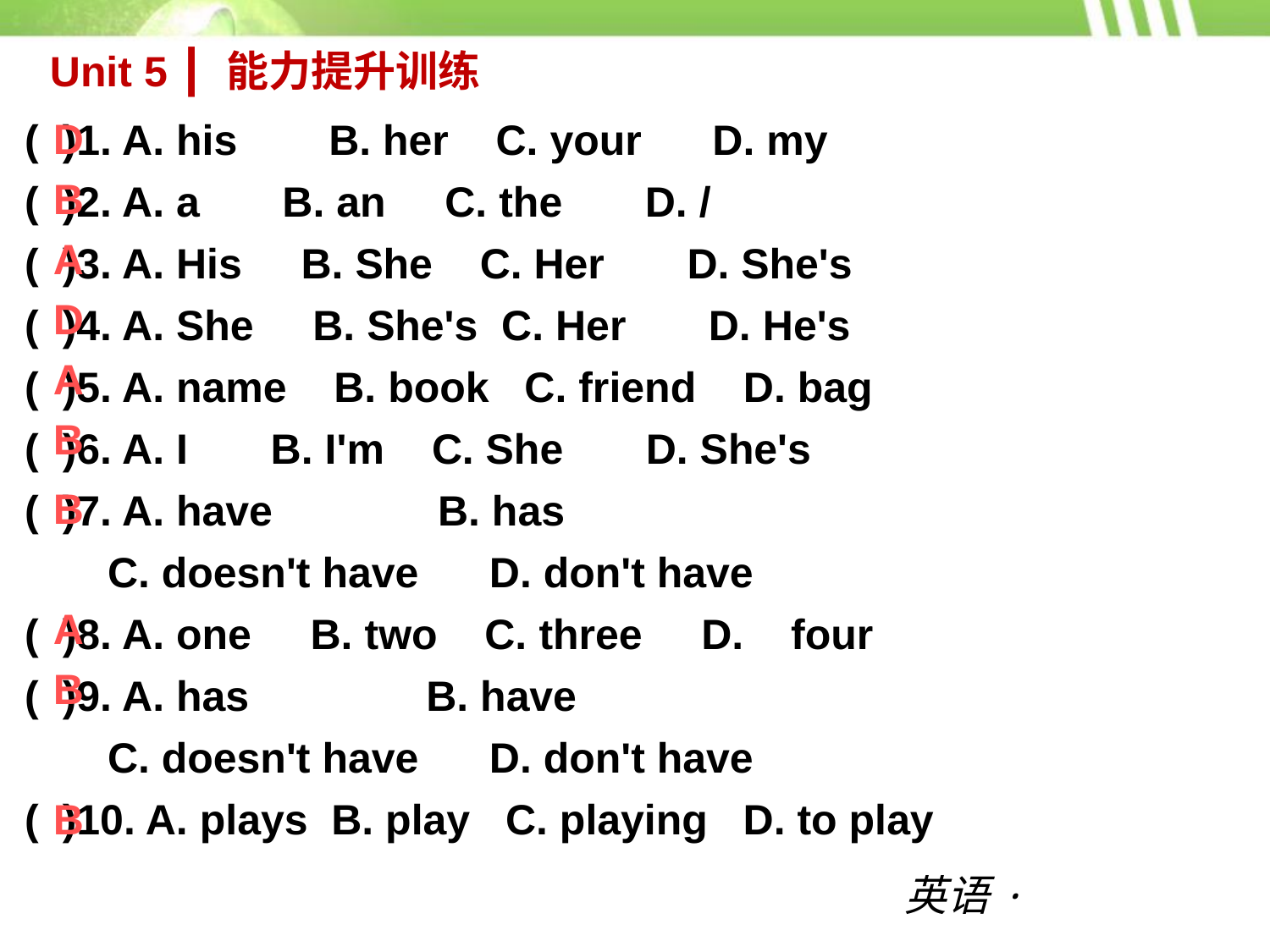

Unit 5 ┃ 能力提升训练
(  )1. A. his　   B. her    C. your      D. my
(  )2. A. a       B. an     C. the       D. /
(  )3. A. His     B. She    C. Her       D. She's
(  )4. A. She     B. She's  C. Her       D. He's
(  )5. A. name    B. book   C. friend    D. bag
(  )6. A. I       B. I'm    C. She       D. She's
(  )7. A. have              B. has
       C. doesn't have      D. don't have
(  )8. A. one     B. two    C. three     D.    four
(  )9. A. has               B. have
       C. doesn't have      D. don't have
(  )10. A. plays  B. play   C. playing   D. to play
D
B
A
D
A
B
B
A
B
B
英语·新课标（RJ）